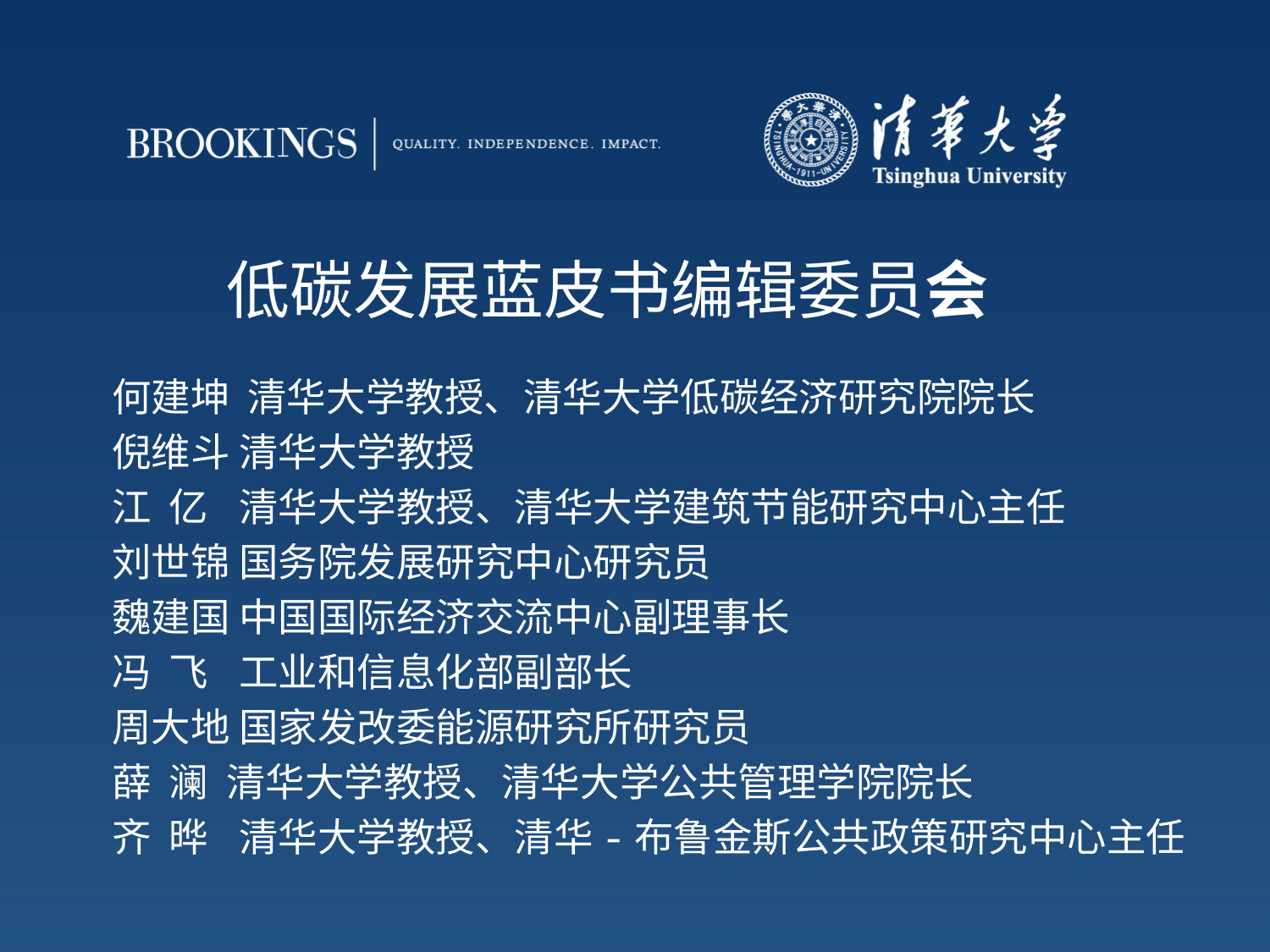

# 低碳发展蓝皮书编辑委员会
何建坤  清华大学教授、清华大学低碳经济研究院院长
倪维斗	 清华大学教授
江  亿	 清华大学教授、清华大学建筑节能研究中心主任
刘世锦	 国务院发展研究中心研究员
魏建国	 中国国际经济交流中心副理事长
冯  飞	 工业和信息化部副部长
周大地	 国家发改委能源研究所研究员
薛  澜  清华大学教授、清华大学公共管理学院院长
齐  晔	 清华大学教授、清华-布鲁金斯公共政策研究中心主任